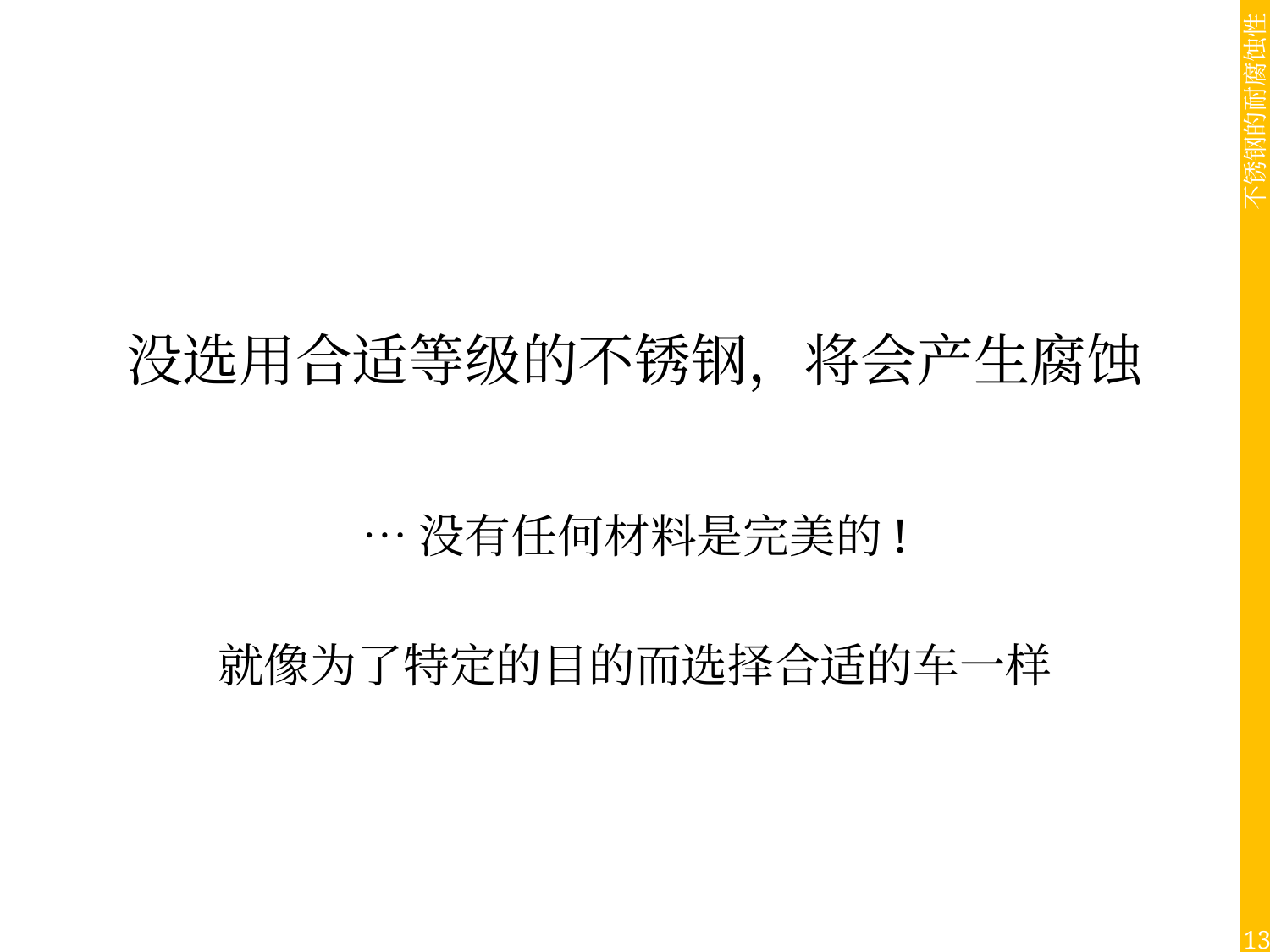

# 没选用合适等级的不锈钢，将会产生腐蚀
…没有任何材料是完美的!

就像为了特定的目的而选择合适的车一样
13